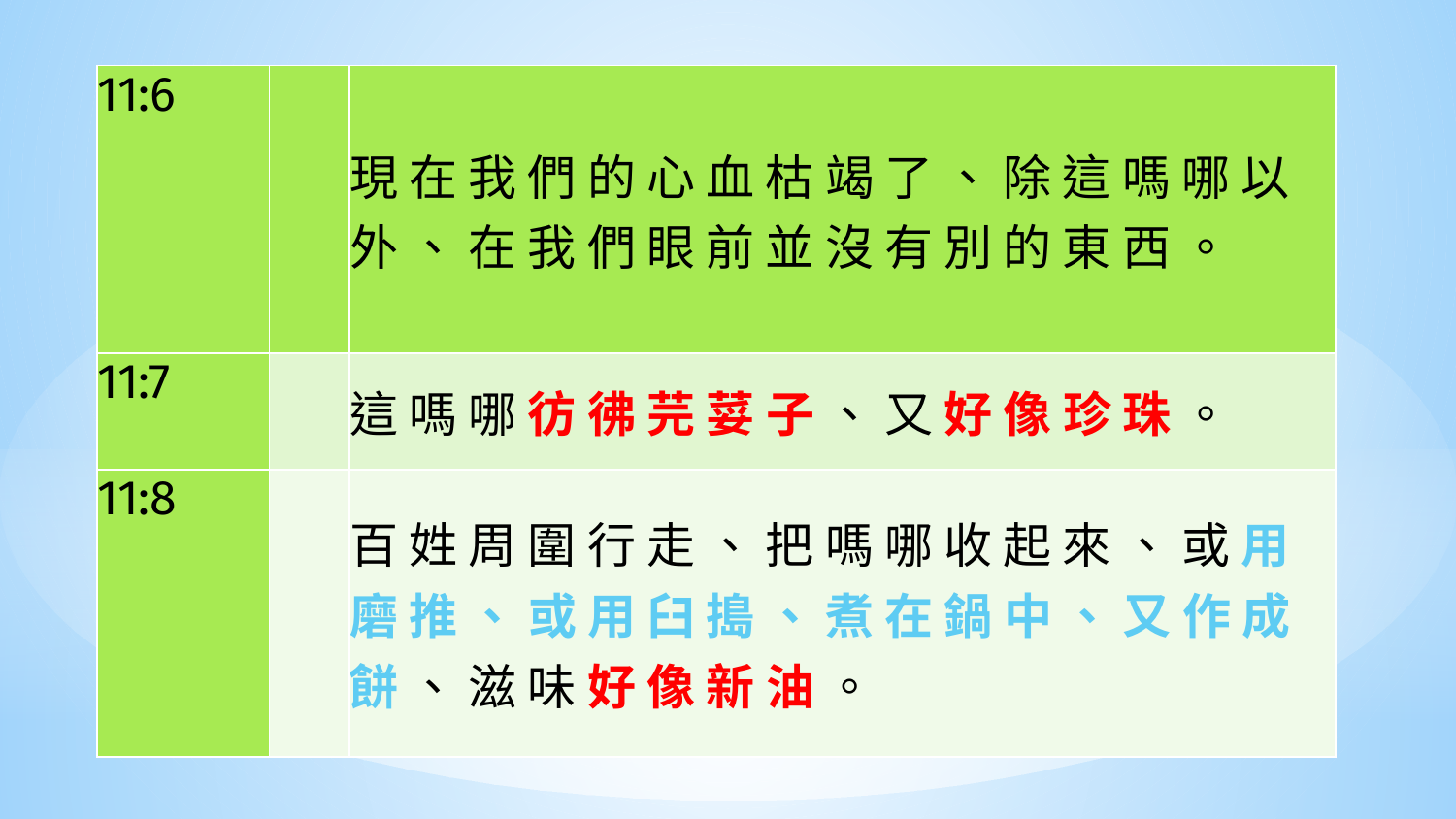

| 11:6 |  | 現 在 我 們 的 心 血 枯 竭 了 、 除 這 嗎 哪 以 外 、 在 我 們 眼 前 並 沒 有 別 的 東 西 。 |
| --- | --- | --- |
| 11:7 |  | 這 嗎 哪 彷 彿 芫 荽 子 、 又 好 像 珍 珠 。 |
| 11:8 |  | 百 姓 周 圍 行 走 、 把 嗎 哪 收 起 來 、 或 用 磨 推 、 或 用 臼 搗 、 煮 在 鍋 中 、 又 作 成 餅 、 滋 味 好 像 新 油 。 |